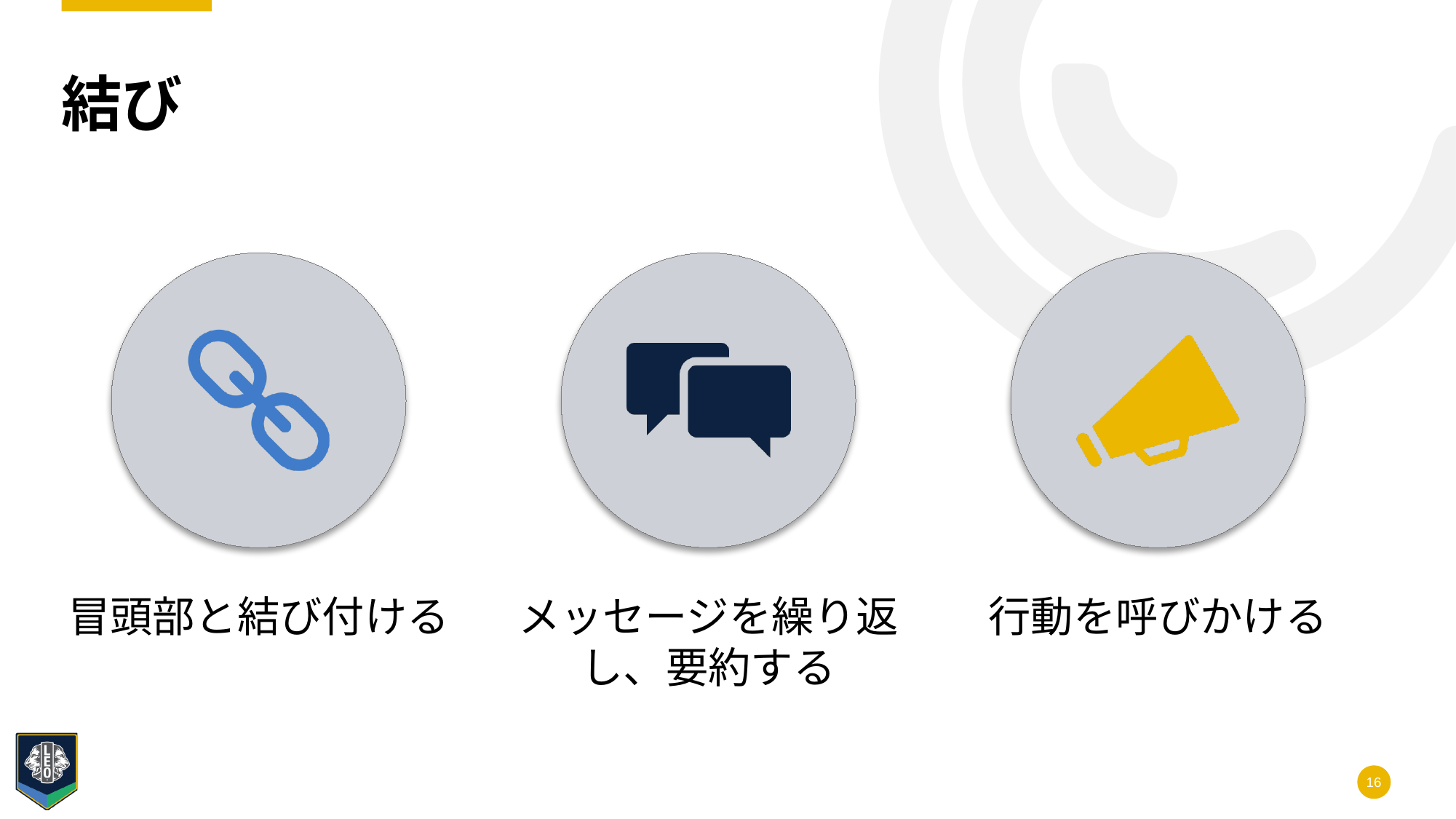

# 結び
冒頭部と結び付ける
メッセージを繰り返し、要約する
行動を呼びかける
16